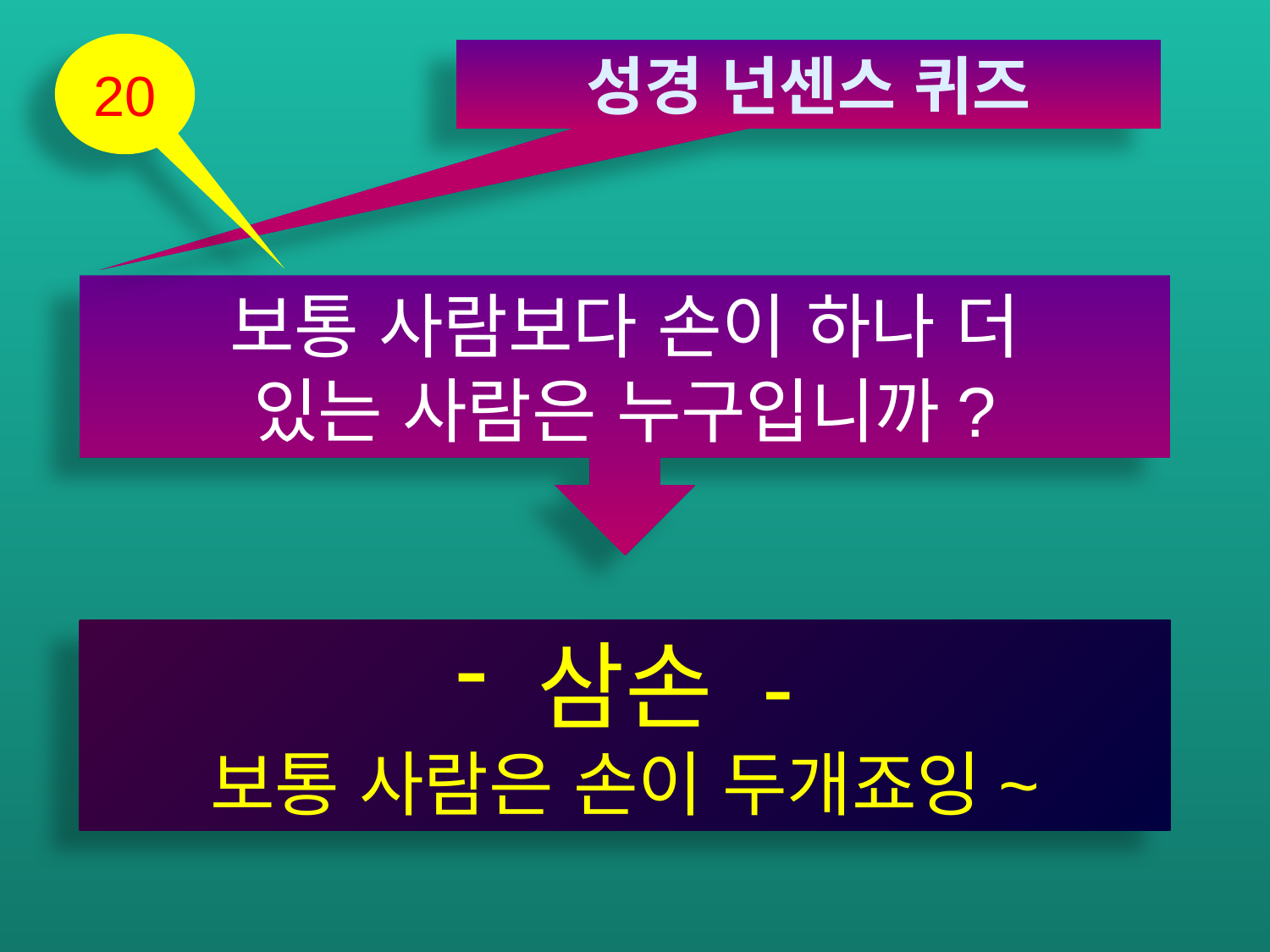

20
성경 넌센스 퀴즈
보통 사람보다 손이 하나 더
있는 사람은 누구입니까?
 삼손 -
보통 사람은 손이 두개죠잉~